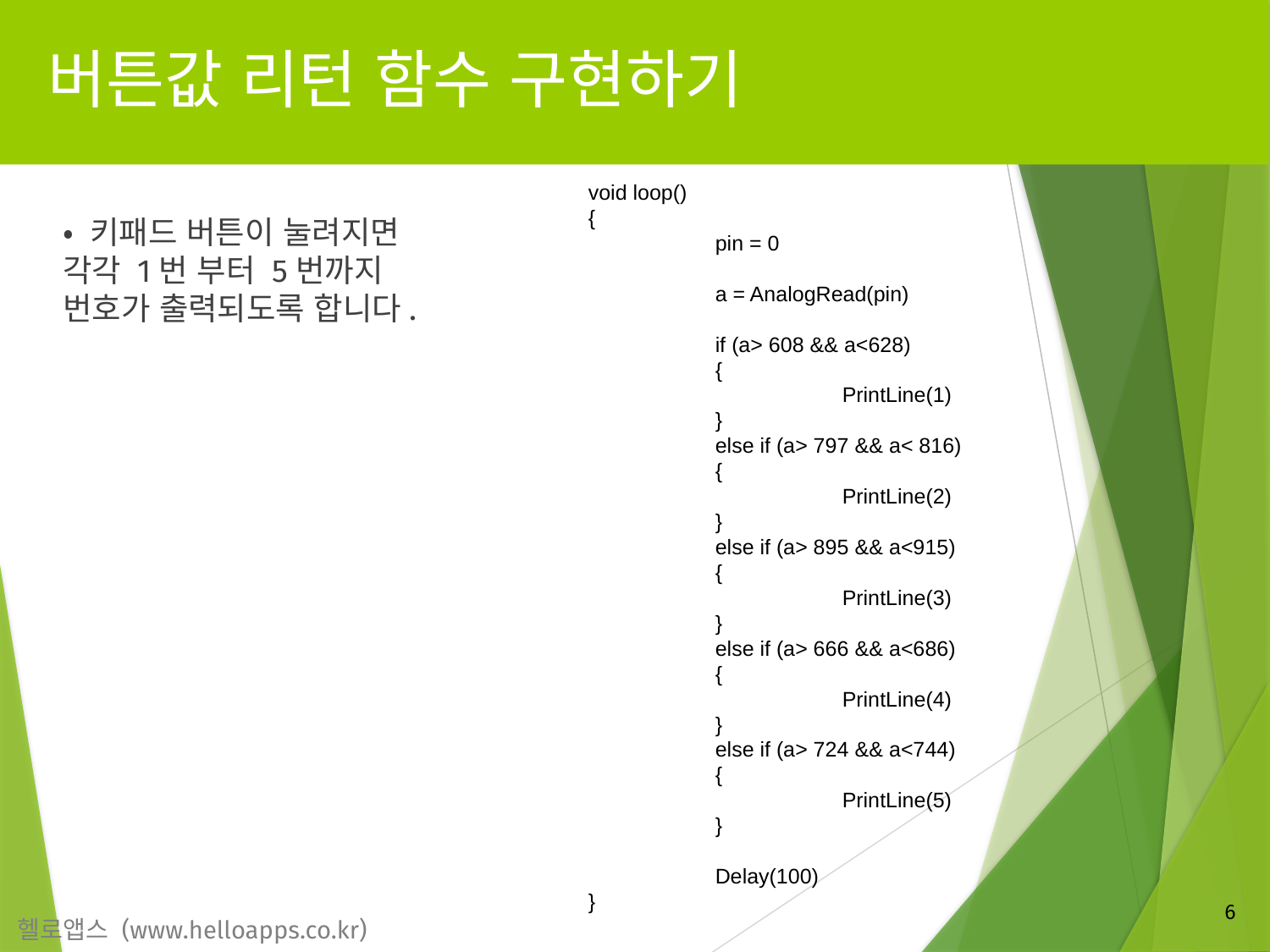

# 버튼값 리턴 함수 구현하기
        void loop()
        {
	        pin = 0

	        a = AnalogRead(pin)

	        if (a> 608 && a<628)
	        {
		        PrintLine(1)
	        }
	        else if (a> 797 && a< 816)
	        {
		        PrintLine(2)
	        }
	        else if (a> 895 && a<915)
	        {
		        PrintLine(3)
	        }
	        else if (a> 666 && a<686)
	        {
		        PrintLine(4)
	        }
	        else if (a> 724 && a<744)
	        {
		        PrintLine(5)
	        }

	        Delay(100)
        }
• 키패드 버튼이 눌려지면 각각 1번 부터 5번까지 번호가 출력되도록 합니다.
6